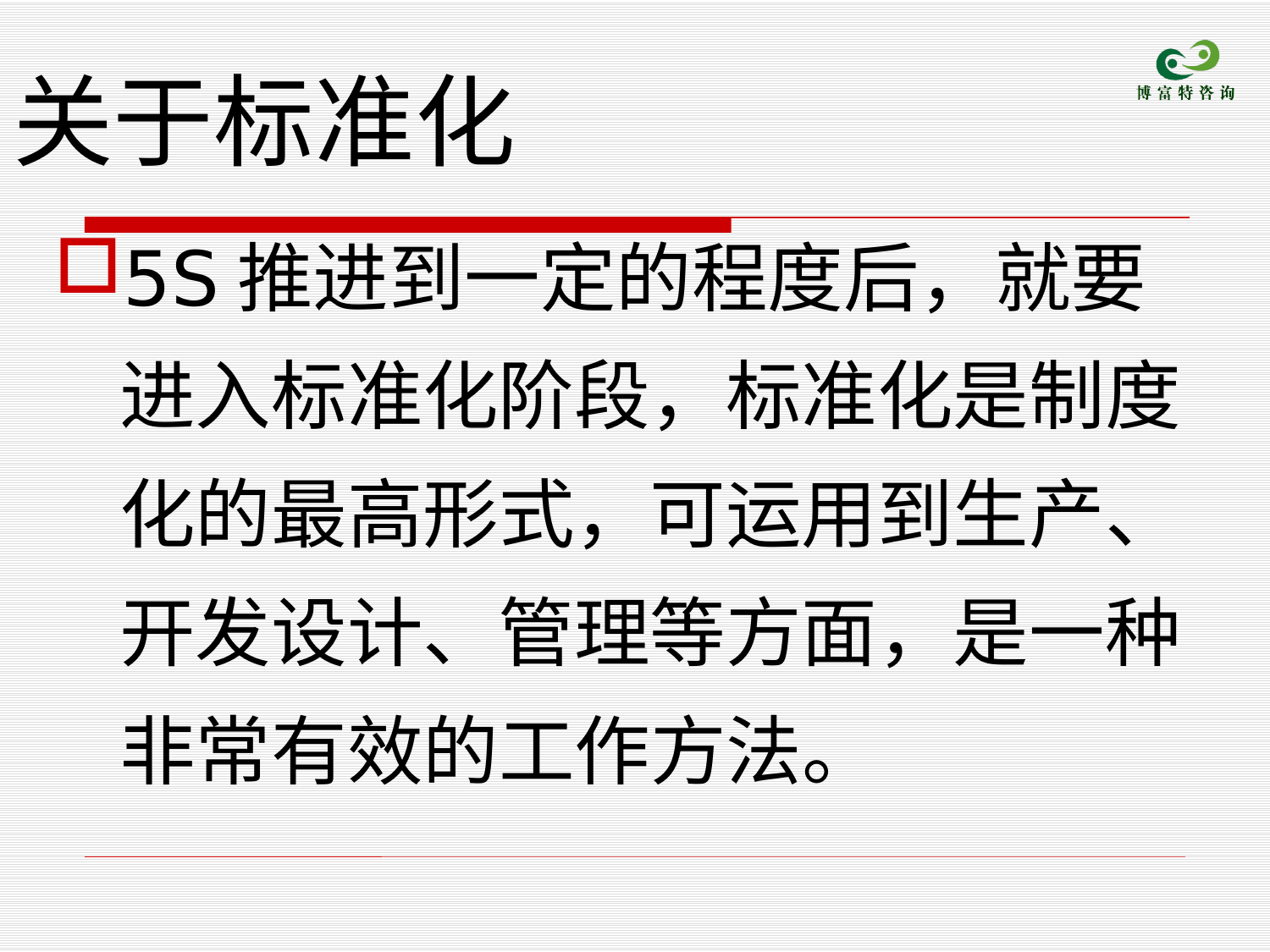

# 关于标准化

5S推进到一定的程度后，就要进入标准化阶段，标准化是制度化的最高形式，可运用到生产、开发设计、管理等方面，是一种非常有效的工作方法。
544